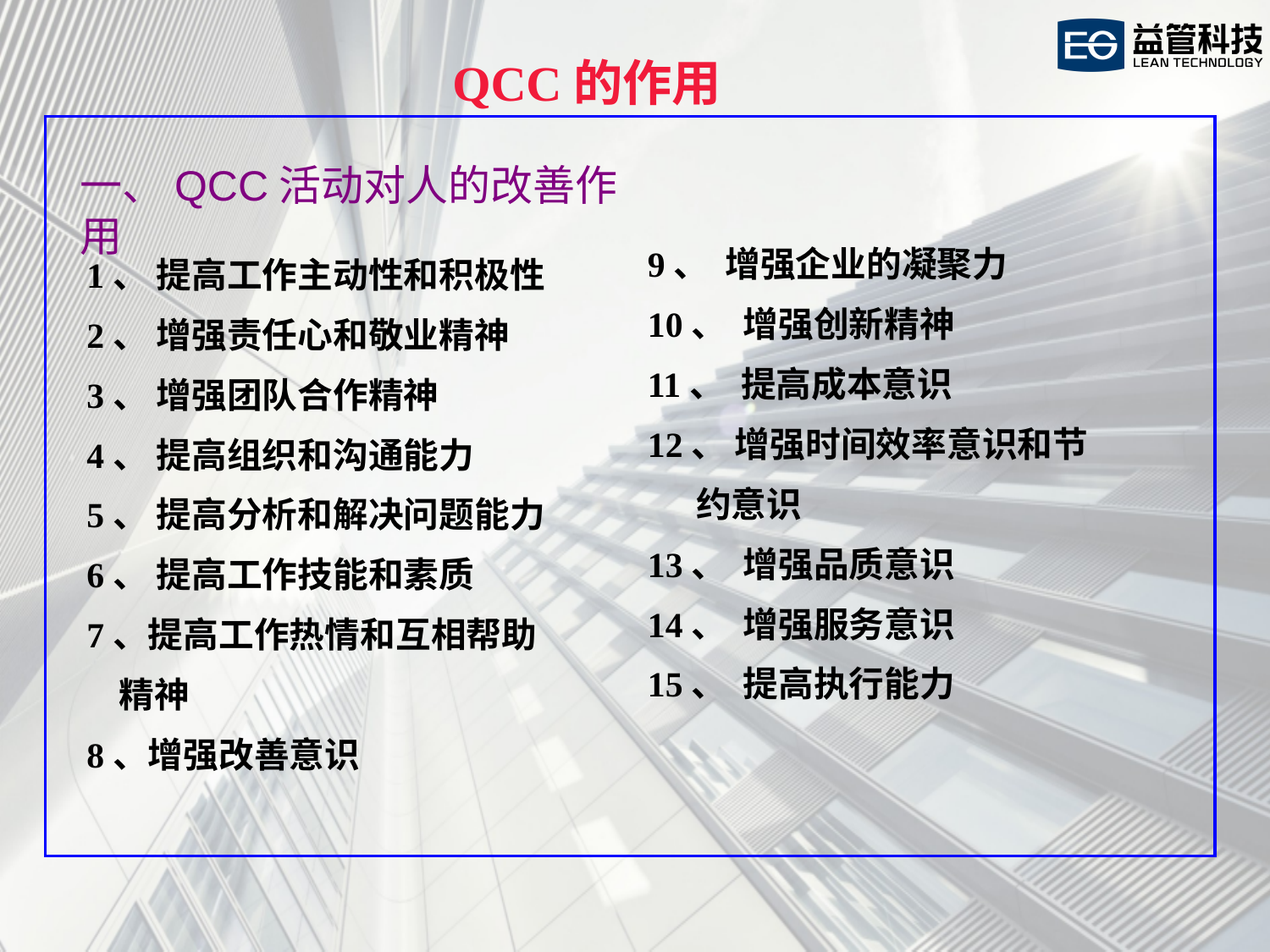

QCC的作用

一、QCC活动对人的改善作用
9、  增强企业的凝聚力
10、  增强创新精神
11、  提高成本意识
12、 增强时间效率意识和节
     约意识
13、  增强品质意识
14、  增强服务意识
15、  提高执行能力
1、 提高工作主动性和积极性
2、 增强责任心和敬业精神
3、 增强团队合作精神
4、 提高组织和沟通能力
5、 提高分析和解决问题能力
6、 提高工作技能和素质
7、提高工作热情和互相帮助
   精神
8、增强改善意识